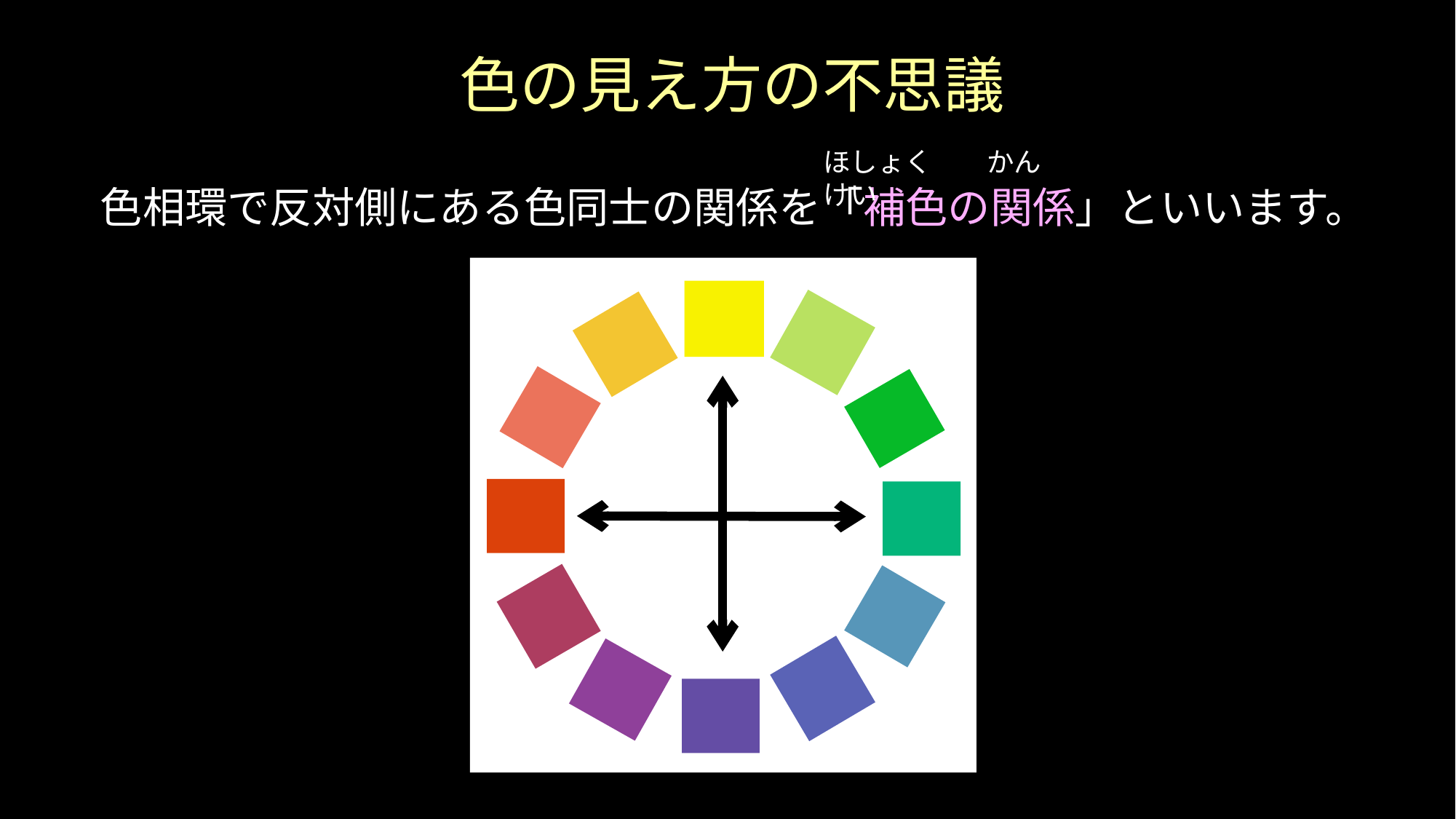

色の見え方の不思議
ほしょく　　かんけい
色相環で反対側にある色同士の関係を「補色の関係」といいます。